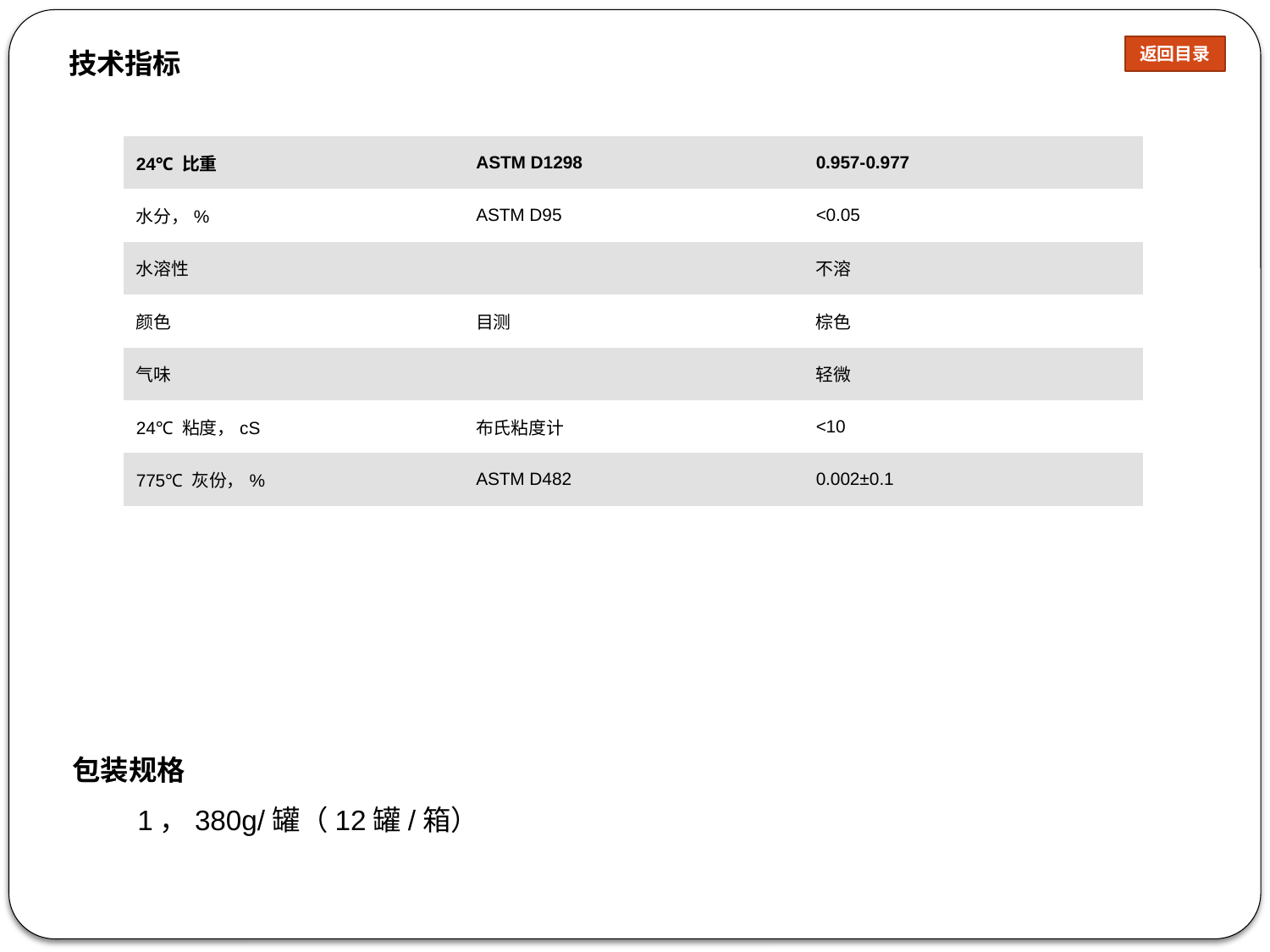

返回目录
技术指标
| 24℃ 比重 | ASTM D1298 | 0.957-0.977 |
| --- | --- | --- |
| 水分，% | ASTM D95 | <0.05 |
| 水溶性 |  | 不溶 |
| 颜色 | 目测 | 棕色 |
| 气味 |  | 轻微 |
| 24℃ 粘度，cS | 布氏粘度计 | <10 |
| 775℃ 灰份，% | ASTM D482 | 0.002±0.1 |

包装规格
1，380g/罐（12罐/箱）